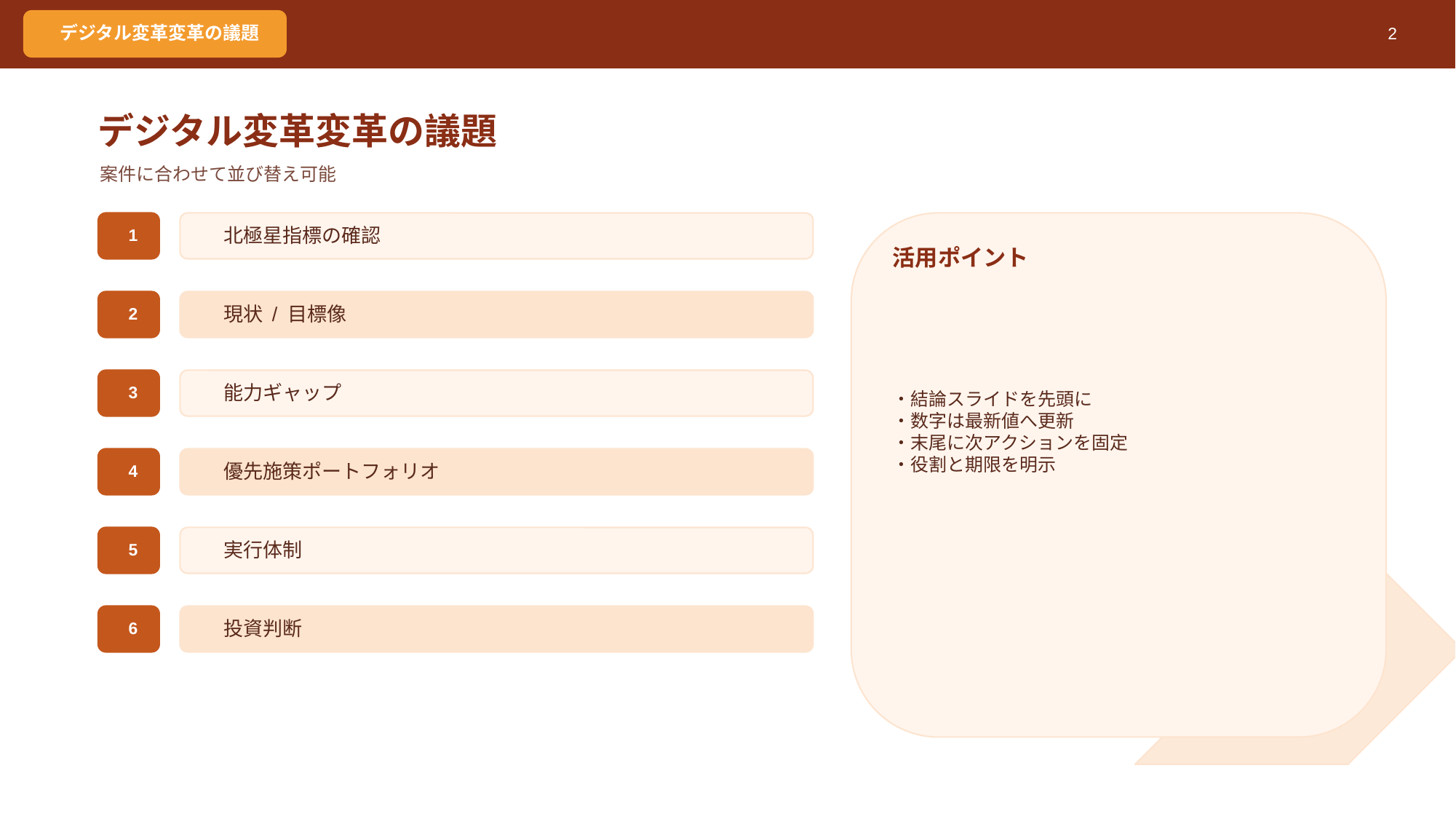

デジタル変革変革の議題
2
デジタル変革変革の議題
案件に合わせて並び替え可能

1
北極星指標の確認
活用ポイント

・結論スライドを先頭に
・数字は最新値へ更新
・末尾に次アクションを固定
・役割と期限を明示
2
現状 / 目標像

3
能力ギャップ

4
優先施策ポートフォリオ

5
実行体制

6
投資判断